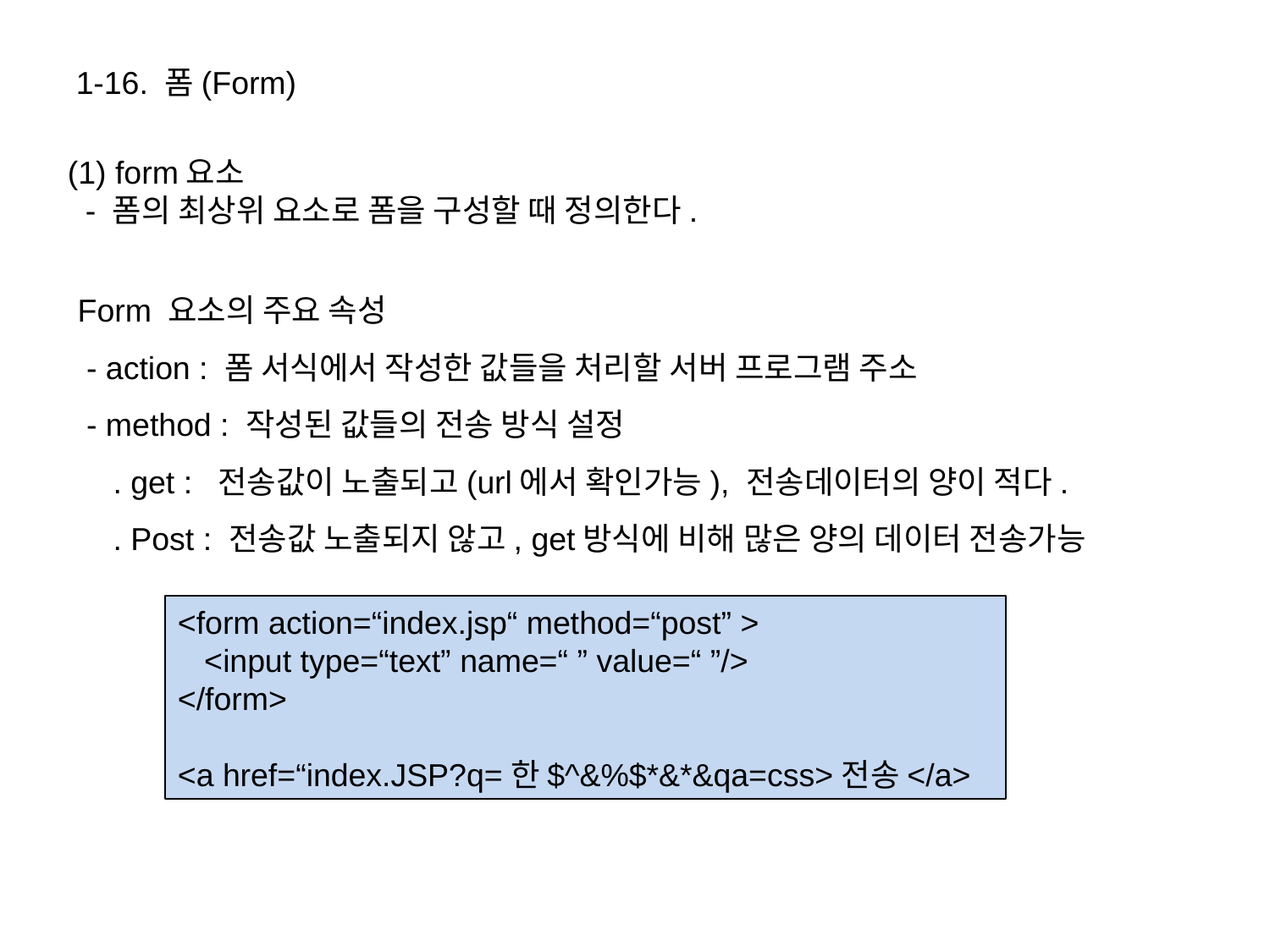

1-16. 폼(Form)
form요소
  - 폼의 최상위 요소로 폼을 구성할 때 정의한다.
Form 요소의 주요 속성
 - action : 폼 서식에서 작성한 값들을 처리할 서버 프로그램 주소
 - method : 작성된 값들의 전송 방식 설정
    . get :  전송값이 노출되고(url에서 확인가능), 전송데이터의 양이 적다.
    . Post : 전송값 노출되지 않고, get방식에 비해 많은 양의 데이터 전송가능
<form action=“index.jsp“ method=“post” >
   <input type=“text” name=“ ” value=“ ”/>
</form>

<a href=“index.JSP?q=한$^&%$*&*&qa=css>전송</a>